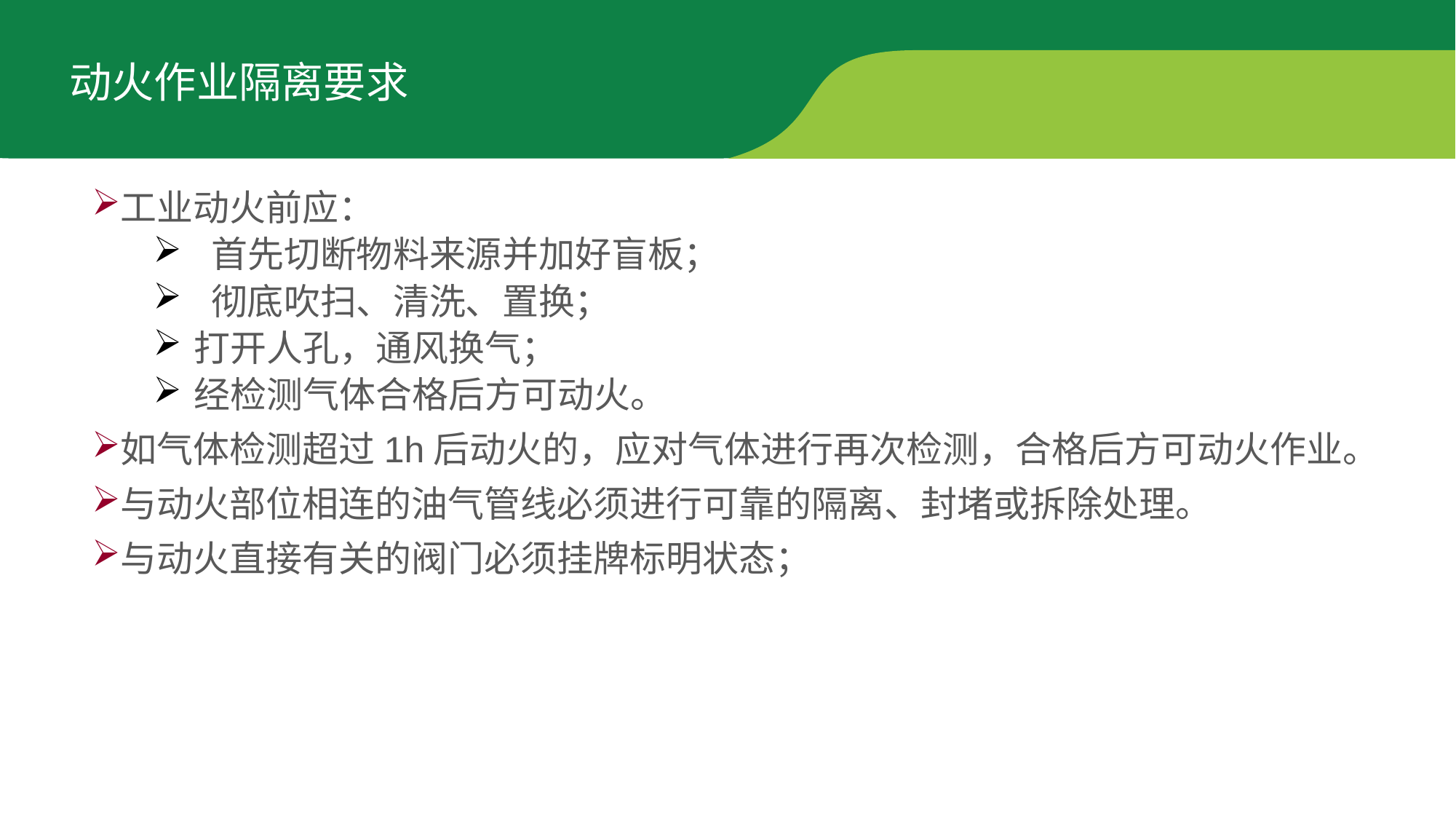

动火作业隔离要求

工业动火前应：
 首先切断物料来源并加好盲板；
 彻底吹扫、清洗、置换；
打开人孔，通风换气；
经检测气体合格后方可动火。
如气体检测超过1h后动火的，应对气体进行再次检测，合格后方可动火作业。
与动火部位相连的油气管线必须进行可靠的隔离、封堵或拆除处理。
与动火直接有关的阀门必须挂牌标明状态；